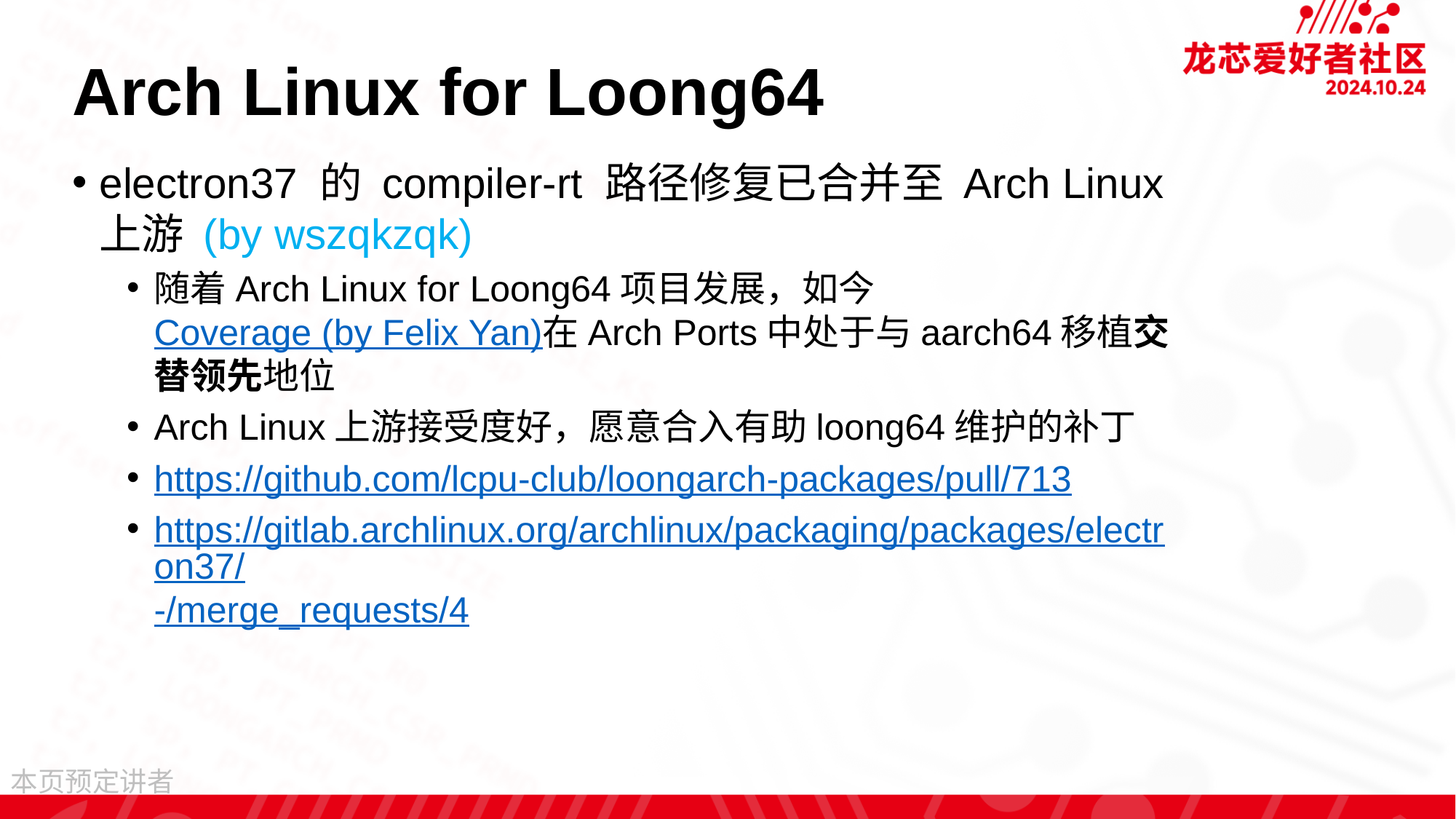

# Arch Linux for Loong64
electron37 的 compiler-rt 路径修复已合并至 Arch Linux 上游 (by wszqkzqk)
随着Arch Linux for Loong64项目发展，如今Coverage (by Felix Yan)在Arch Ports中处于与aarch64移植交替领先地位
Arch Linux上游接受度好，愿意合入有助loong64维护的补丁
https://github.com/lcpu-club/loongarch-packages/pull/713
https://gitlab.archlinux.org/archlinux/packaging/packages/electron37/-/merge_requests/4